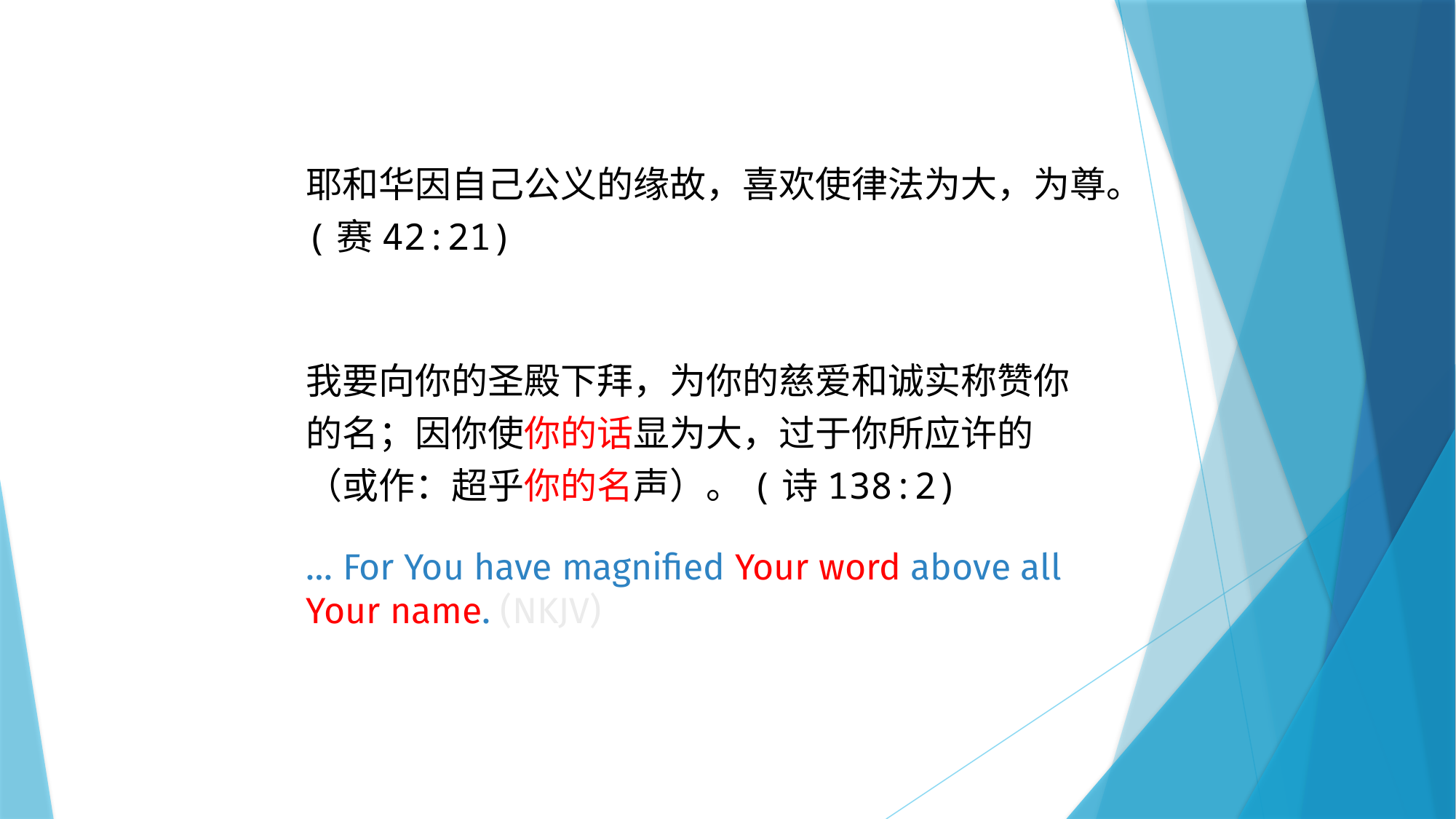

耶和华因自己公义的缘故，喜欢使律法为大，为尊。(赛42:21)
我要向你的圣殿下拜，为你的慈爱和诚实称赞你的名；因你使你的话显为大，过于你所应许的（或作：超乎你的名声）。(诗138:2)
… For You have magnified Your word above all Your name. (NKJV)